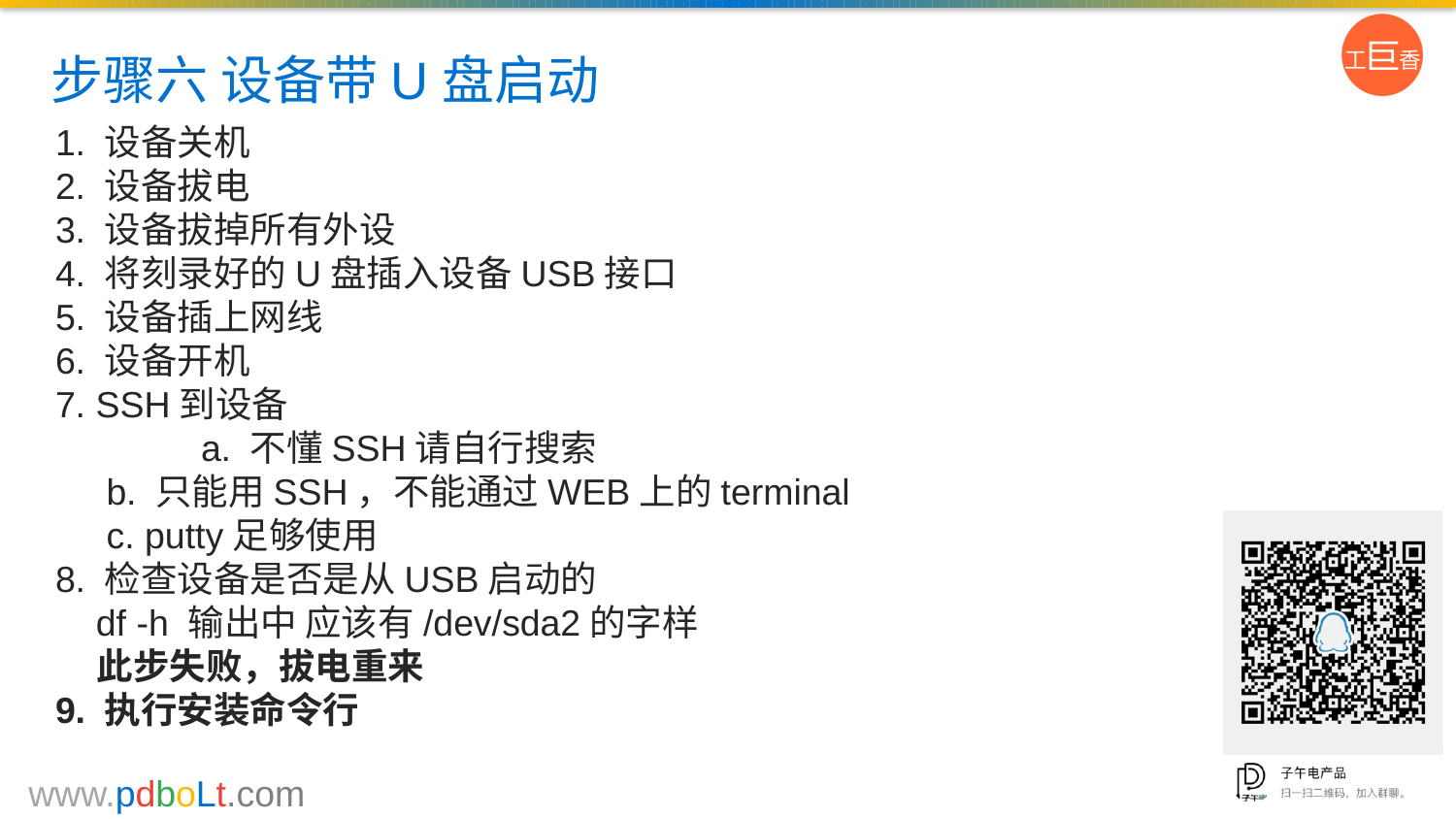

# 步骤六 设备带U盘启动
1. 设备关机
2. 设备拔电
3. 设备拔掉所有外设
4. 将刻录好的U盘插入设备USB接口
5. 设备插上网线
6. 设备开机
7. SSH到设备
	a. 不懂SSH请自行搜索
     b. 只能用SSH，不能通过WEB上的terminal
     c. putty足够使用
8. 检查设备是否是从USB启动的
    df -h 输出中 应该有/dev/sda2的字样
    此步失败，拔电重来
9. 执行安装命令行